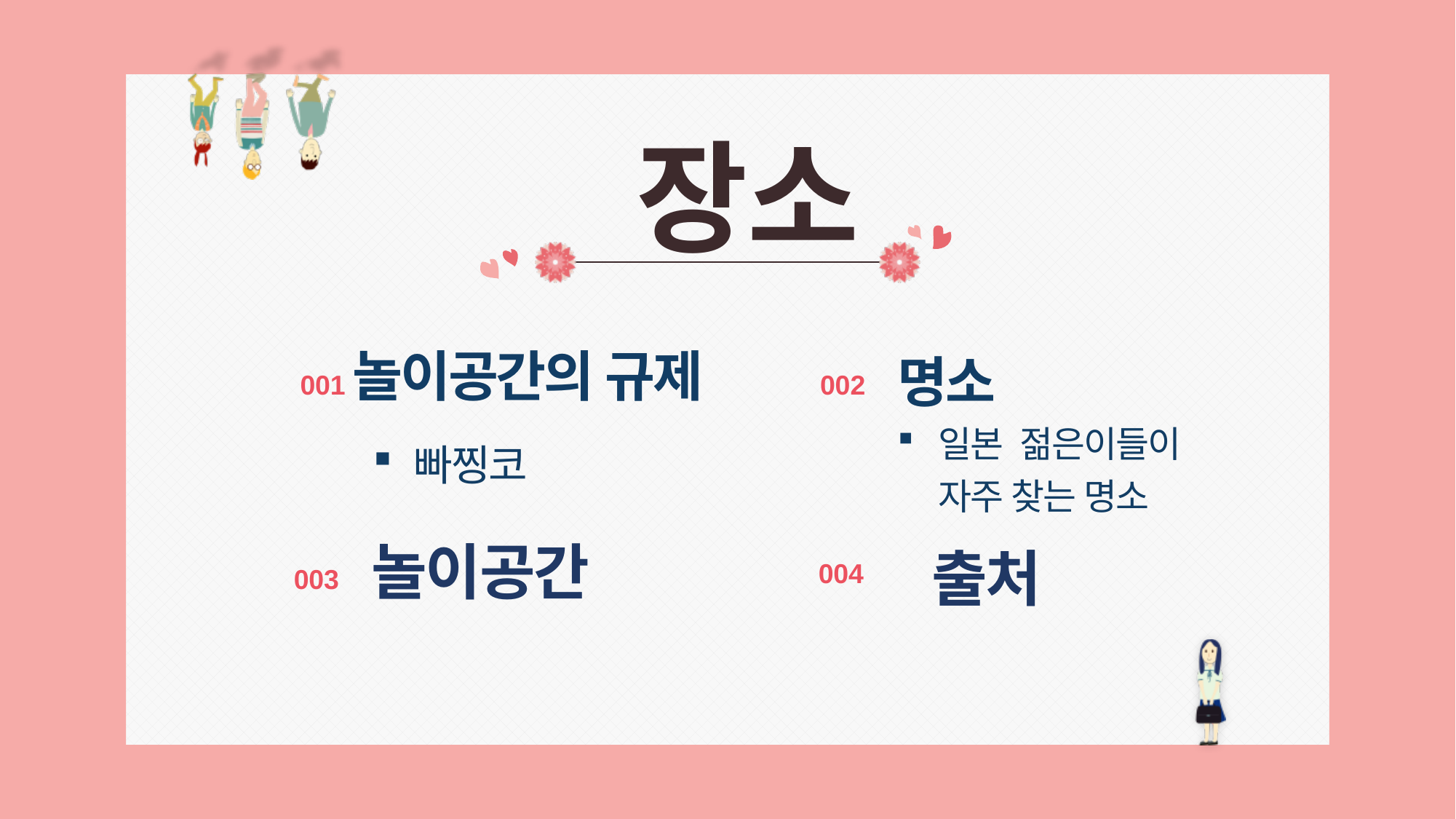

장소
명소
놀이공간의 규제
001
002
빠찡코
일본  젊은이들이 자주 찾는 명소

004
003
놀이공간

출처